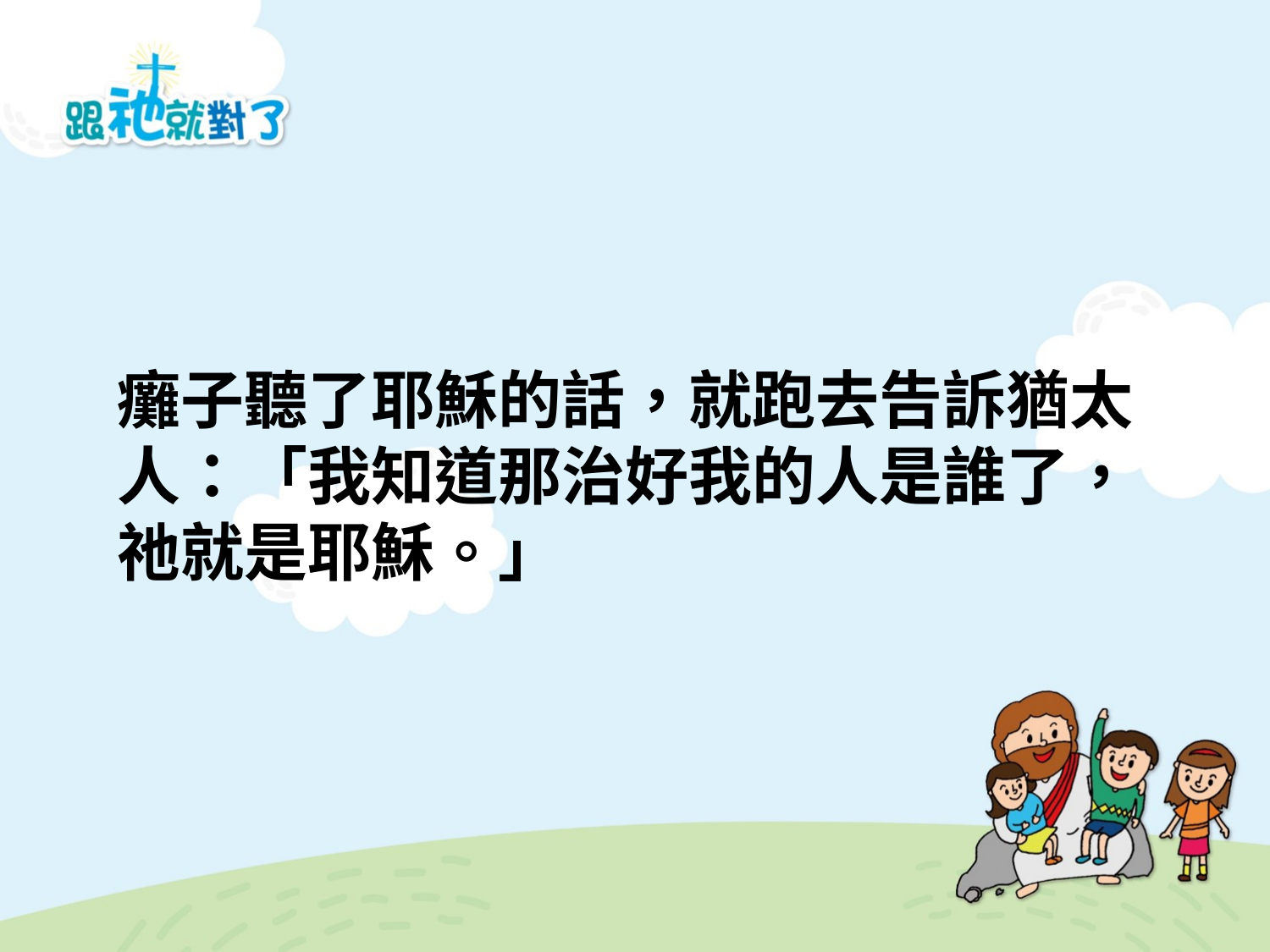

癱子聽了耶穌的話，就跑去告訴猶太人：「我知道那治好我的人是誰了，祂就是耶穌。」